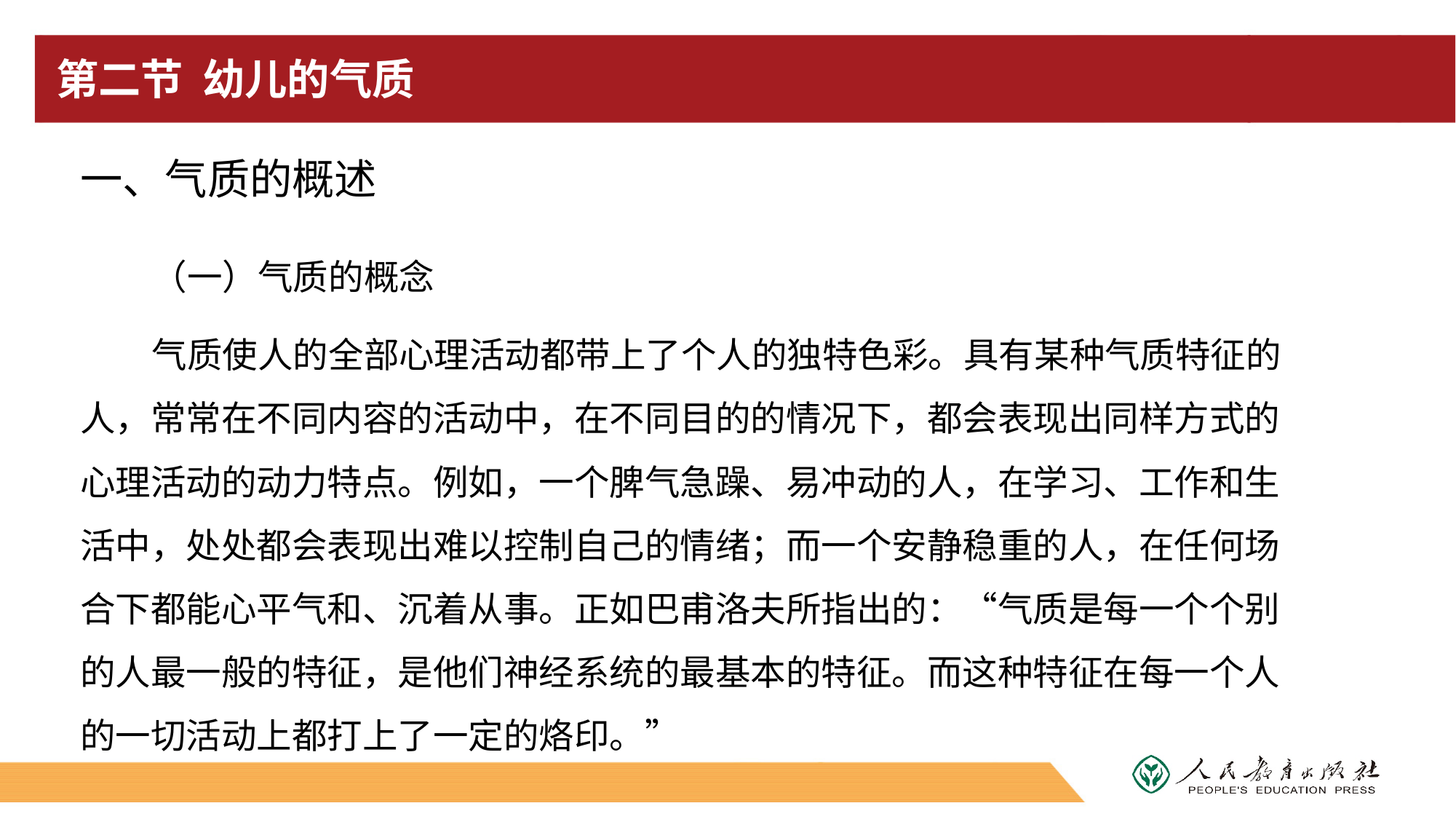

# 第二节  幼儿的气质
一、气质的概述
（一）气质的概念
气质使人的全部心理活动都带上了个人的独特色彩。具有某种气质特征的人，常常在不同内容的活动中，在不同目的的情况下，都会表现出同样方式的心理活动的动力特点。例如，一个脾气急躁、易冲动的人，在学习、工作和生活中，处处都会表现出难以控制自己的情绪；而一个安静稳重的人，在任何场合下都能心平气和、沉着从事。正如巴甫洛夫所指出的：“气质是每一个个别的人最一般的特征，是他们神经系统的最基本的特征。而这种特征在每一个人的一切活动上都打上了一定的烙印。”